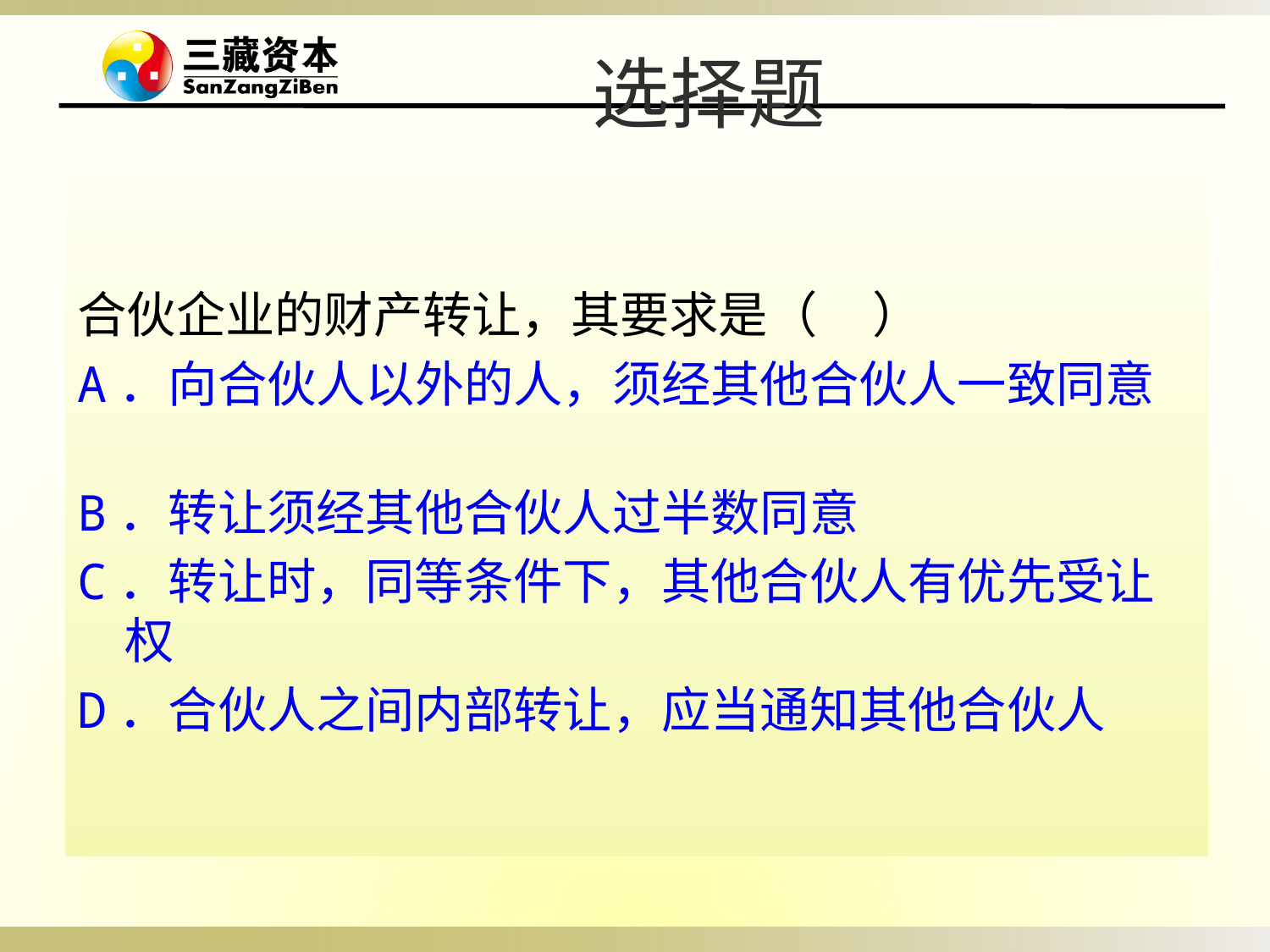

选择题
合伙企业的财产转让，其要求是（     ）
A．向合伙人以外的人，须经其他合伙人一致同意
B．转让须经其他合伙人过半数同意
C．转让时，同等条件下，其他合伙人有优先受让权
D．合伙人之间内部转让，应当通知其他合伙人